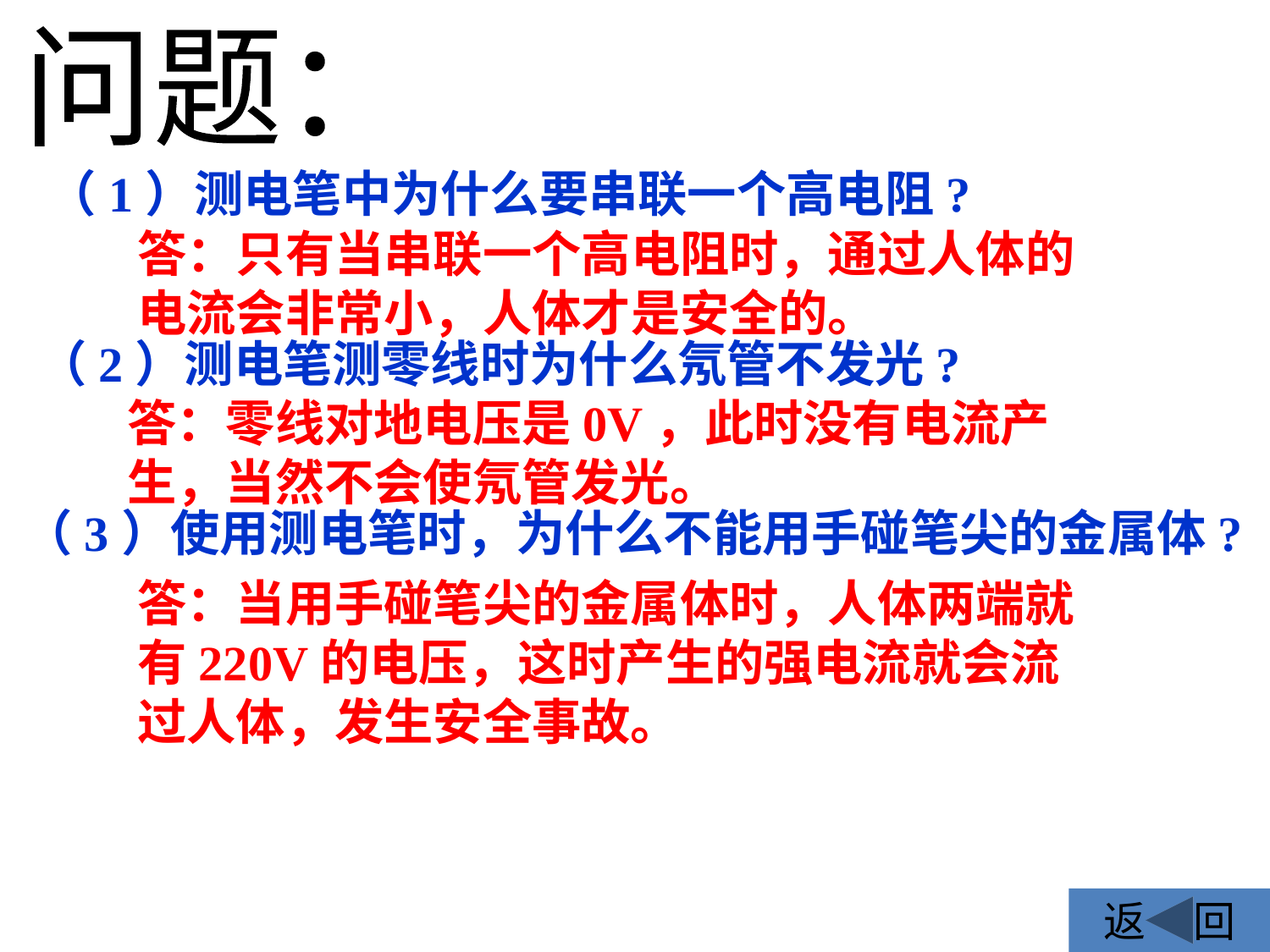

问题：
（1）测电笔中为什么要串联一个高电阻?

答：只有当串联一个高电阻时，通过人体的电流会非常小，人体才是安全的。
（2）测电笔测零线时为什么氖管不发光?

答：零线对地电压是0V，此时没有电流产生，当然不会使氖管发光。

（3）使用测电笔时，为什么不能用手碰笔尖的金属体?
答：当用手碰笔尖的金属体时，人体两端就有220V的电压，这时产生的强电流就会流过人体，发生安全事故。

返     回